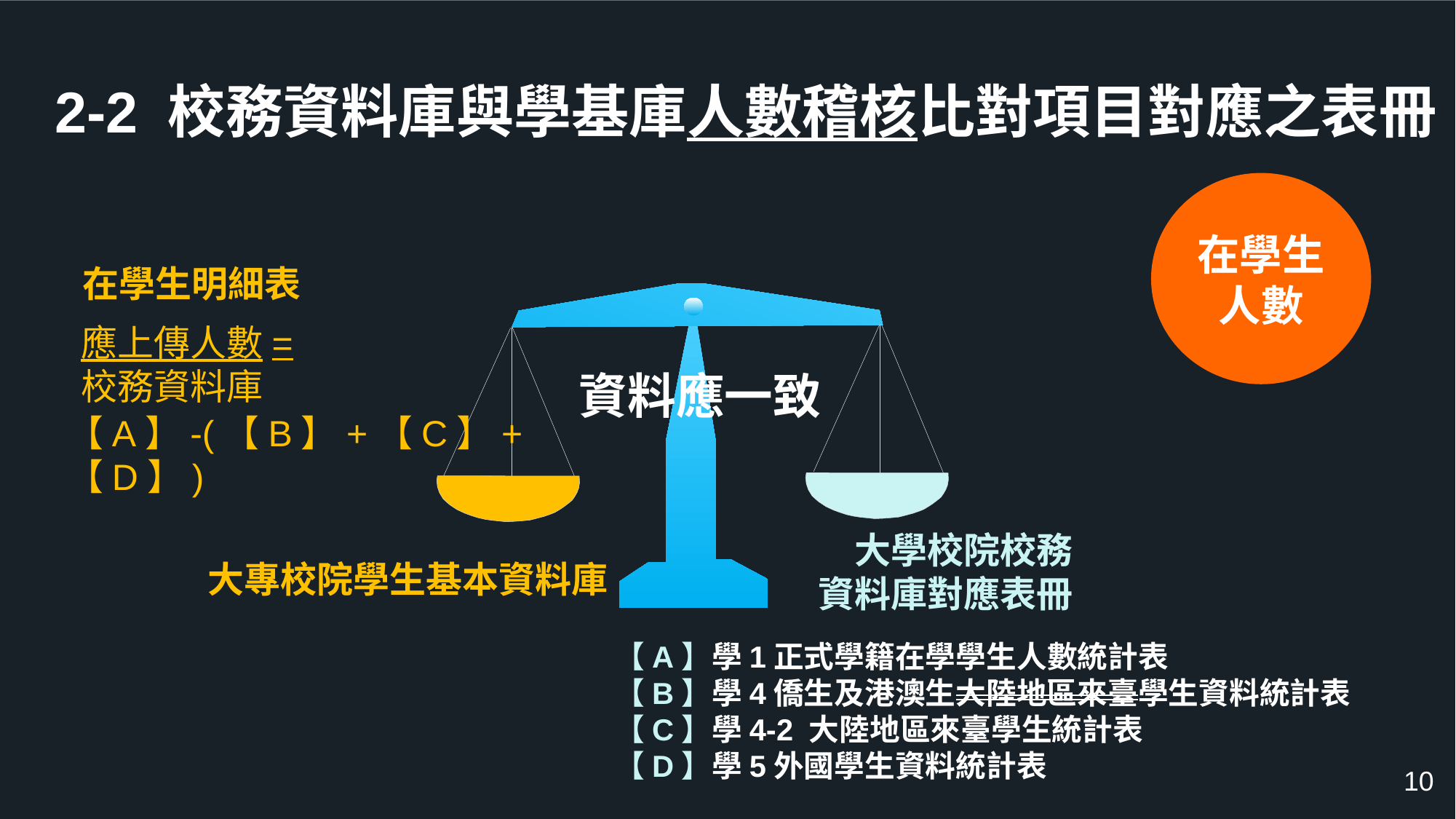

2-2 校務資料庫與學基庫人數稽核比對項目對應之表冊
在學生人數

在學生明細表

應上傳人數=
校務資料庫

資料應一致
【A】-(【B】+【C】+【D】)
大學校院校務
資料庫對應表冊
大專校院學生基本資料庫
【A】學1正式學籍在學學生人數統計表
【B】學4僑生及港澳生大陸地區來臺學生資料統計表
【C】學4-2 大陸地區來臺學生統計表
【D】學5外國學生資料統計表
10